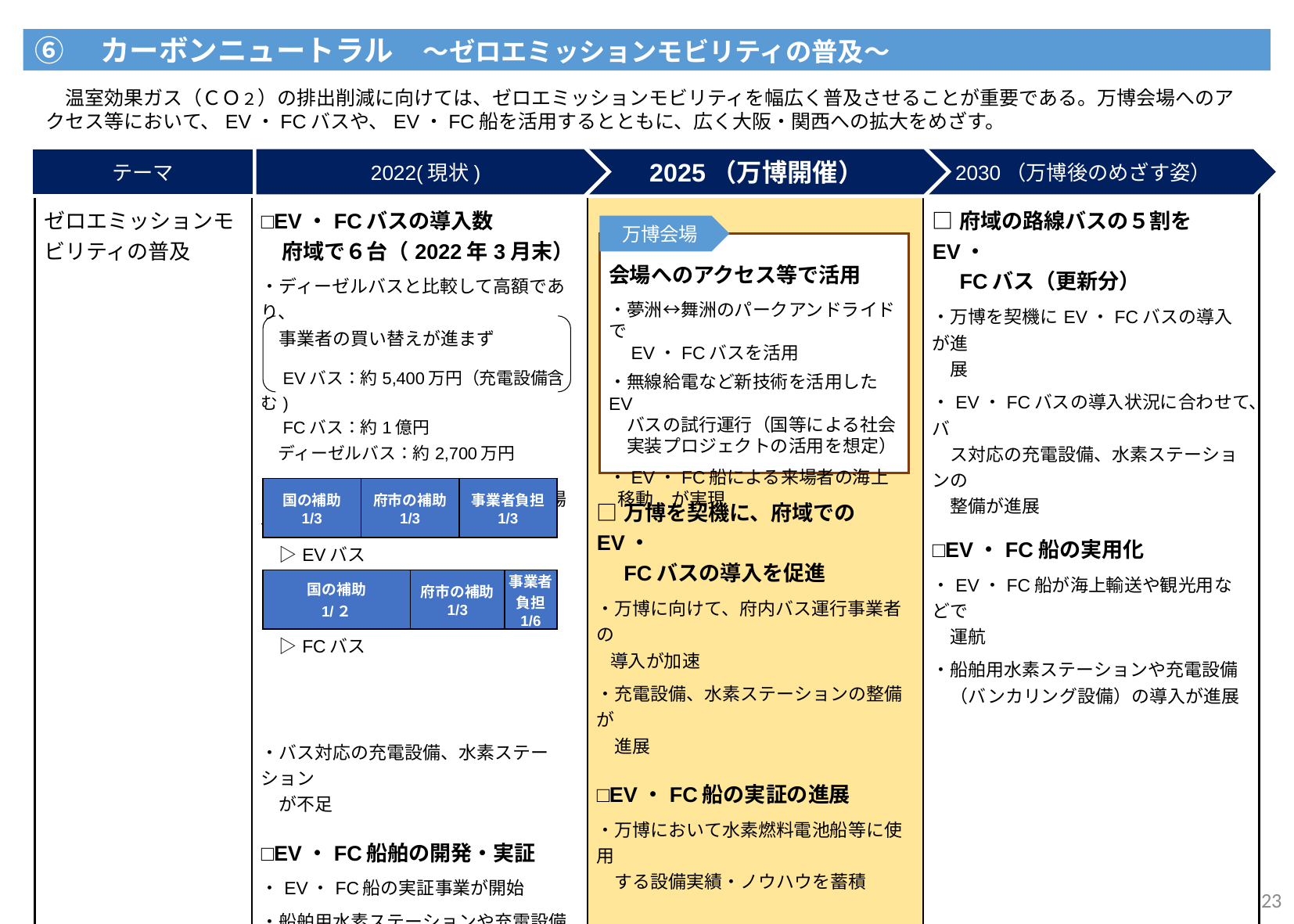

⑥　カーボンニュートラル　～ゼロエミッションモビリティの普及～
　温室効果ガス（ＣＯ２）の排出削減に向けては、ゼロエミッションモビリティを幅広く普及させることが重要である。万博会場へのアクセス等において、EV・FCバスや、EV・FC船を活用するとともに、広く大阪・関西への拡大をめざす。
テーマ
2022(現状)
2030（万博後のめざす姿）
2025（万博開催）
| ゼロエミッションモビリティの普及 | □EV・FCバスの導入数 　府域で６台（2022年3月末） ・ディーゼルバスと比較して高額であり、 　事業者の買い替えが進まず 　EVバス：約5,400万円（充電設備含む) 　FCバス：約1億円 　ディーゼルバス：約2,700万円　 【参考：現行の補助制度を活用した場合の負担】 　▷EVバス 　▷FCバス ・バス対応の充電設備、水素ステーション 　が不足　 □EV・FC船舶の開発・実証 ・EV・FC船の実証事業が開始 ・船舶用水素ステーションや充電設備 　（バンカリング設備）が整備されていな 　い | □万博を契機に、府域でのEV・ 　FCバスの導入を促進 ・万博に向けて、府内バス運行事業者の 導入が加速 ・充電設備、水素ステーションの整備が 　進展 □EV・FC船の実証の進展 ・万博において水素燃料電池船等に使用 　する設備実績・ノウハウを蓄積 | □府域の路線バスの５割をEV・ 　FCバス（更新分） ・万博を契機にEV・FCバスの導入が進 　展 ・EV・FCバスの導入状況に合わせて、バ 　ス対応の充電設備、水素ステーションの　 　整備が進展 □EV・FC船の実用化 ・EV・FC船が海上輸送や観光用などで 　運航 ・船舶用水素ステーションや充電設備 　（バンカリング設備）の導入が進展 |
| --- | --- | --- | --- |
万博会場
会場へのアクセス等で活用

・夢洲↔舞洲のパークアンドライドで
　EV・FCバスを活用

・無線給電など新技術を活用したEV
　バスの試行運行（国等による社会
　実装プロジェクトの活用を想定）
・EV・FC船による来場者の海上移動　が実現

| 国の補助 1/3 | 府市の補助 1/3 | 事業者負担 1/3 |
| --- | --- | --- |
| 国の補助 1/２ | 府市の補助 1/3 | 事業者 負担 1/6 |
| --- | --- | --- |
23